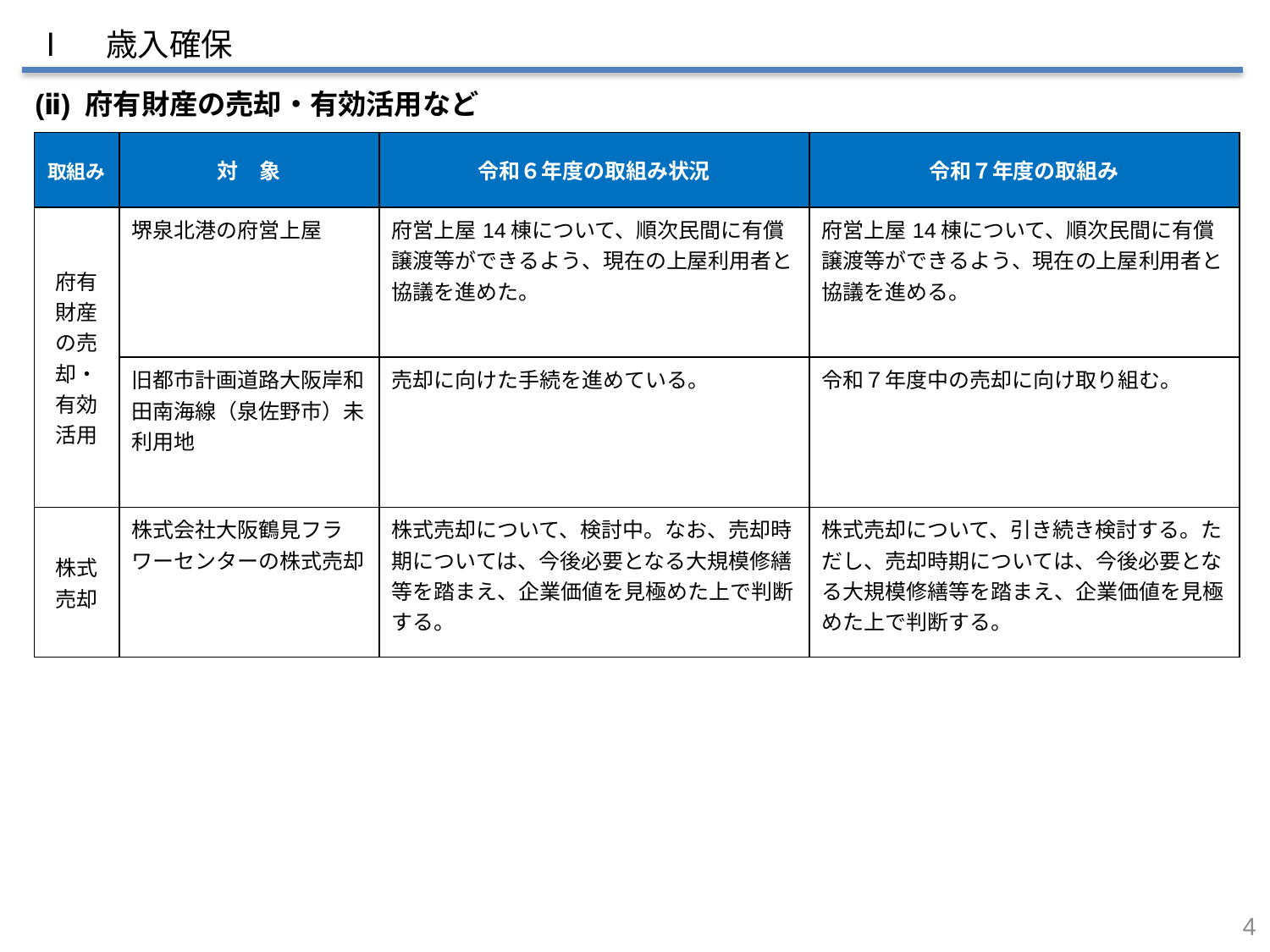

Ⅰ　歳入確保
(ⅱ) 府有財産の売却・有効活用など
| 取組み | 対　象 | 令和６年度の取組み状況 | 令和７年度の取組み |
| --- | --- | --- | --- |
| 府有財産の売却・有効活用 | 堺泉北港の府営上屋 | 府営上屋14棟について、順次民間に有償譲渡等ができるよう、現在の上屋利用者と協議を進めた。 | 府営上屋14棟について、順次民間に有償譲渡等ができるよう、現在の上屋利用者と協議を進める。 |
|  | 旧都市計画道路大阪岸和田南海線（泉佐野市）未利用地 | 売却に向けた手続を進めている。 | 令和７年度中の売却に向け取り組む。 |
| 株式売却 | 株式会社大阪鶴見フラワーセンターの株式売却 | 株式売却について、検討中。なお、売却時期については、今後必要となる大規模修繕等を踏まえ、企業価値を見極めた上で判断する。 | 株式売却について、引き続き検討する。ただし、売却時期については、今後必要となる大規模修繕等を踏まえ、企業価値を見極めた上で判断する。 |
4